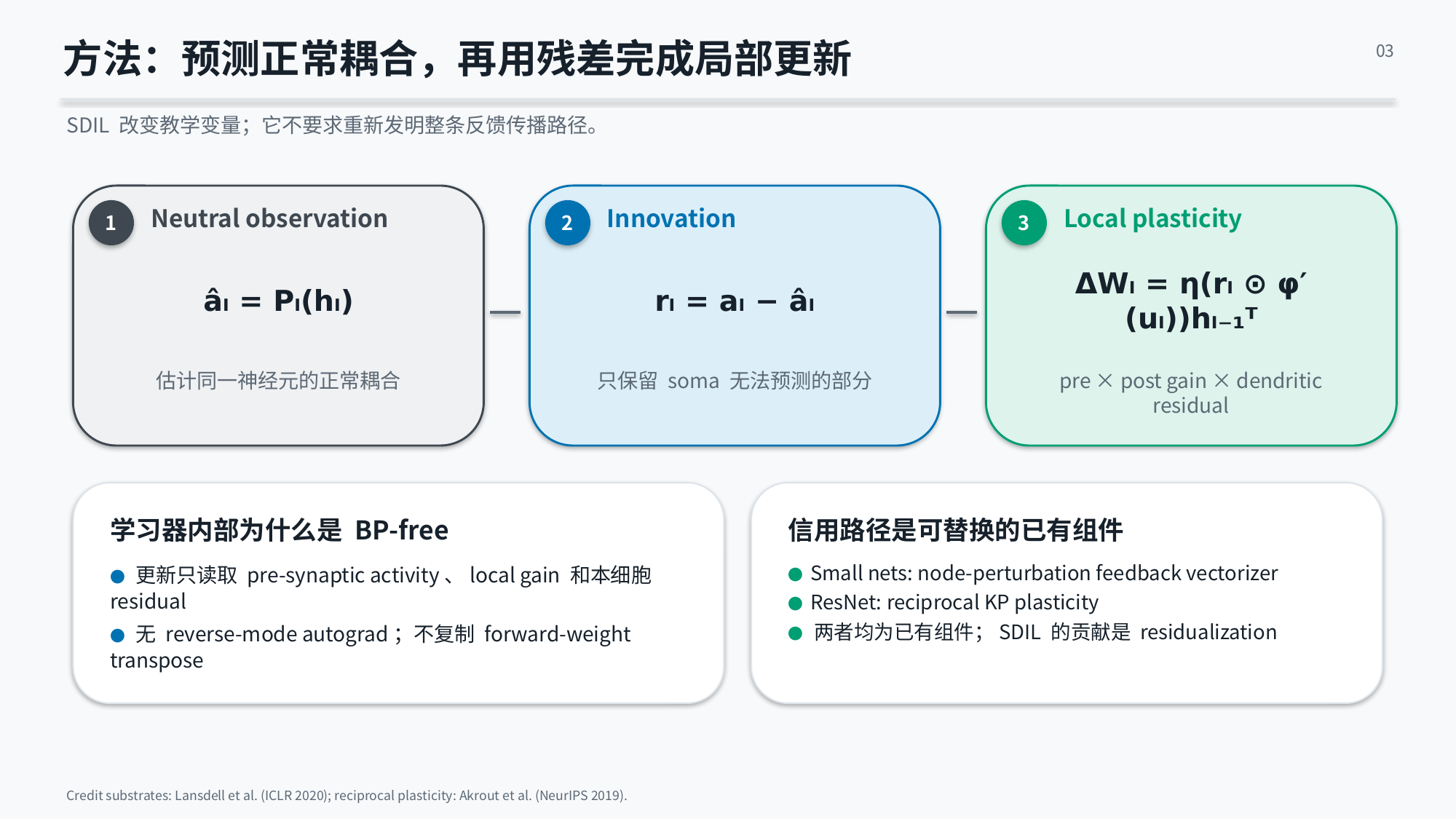

方法：预测正常耦合，再用残差完成局部更新
03
SDIL 改变教学变量；它不要求重新发明整条反馈传播路径。

Neutral observation
Innovation
Local plasticity

1
2
3
âₗ = Pₗ(hₗ)
rₗ = aₗ − âₗ
ΔWₗ = η(rₗ ⊙ φ′(uₗ))hₗ₋₁ᵀ
估计同一神经元的正常耦合
只保留 soma 无法预测的部分
pre × post gain × dendritic residual

学习器内部为什么是 BP-free
信用路径是可替换的已有组件
●  Small nets: node-perturbation feedback vectorizer
●  ResNet: reciprocal KP plasticity
●  两者均为已有组件；SDIL 的贡献是 residualization
●  更新只读取 pre-synaptic activity、local gain 和本细胞 residual
●  无 reverse-mode autograd；不复制 forward-weight transpose
Credit substrates: Lansdell et al. (ICLR 2020); reciprocal plasticity: Akrout et al. (NeurIPS 2019).